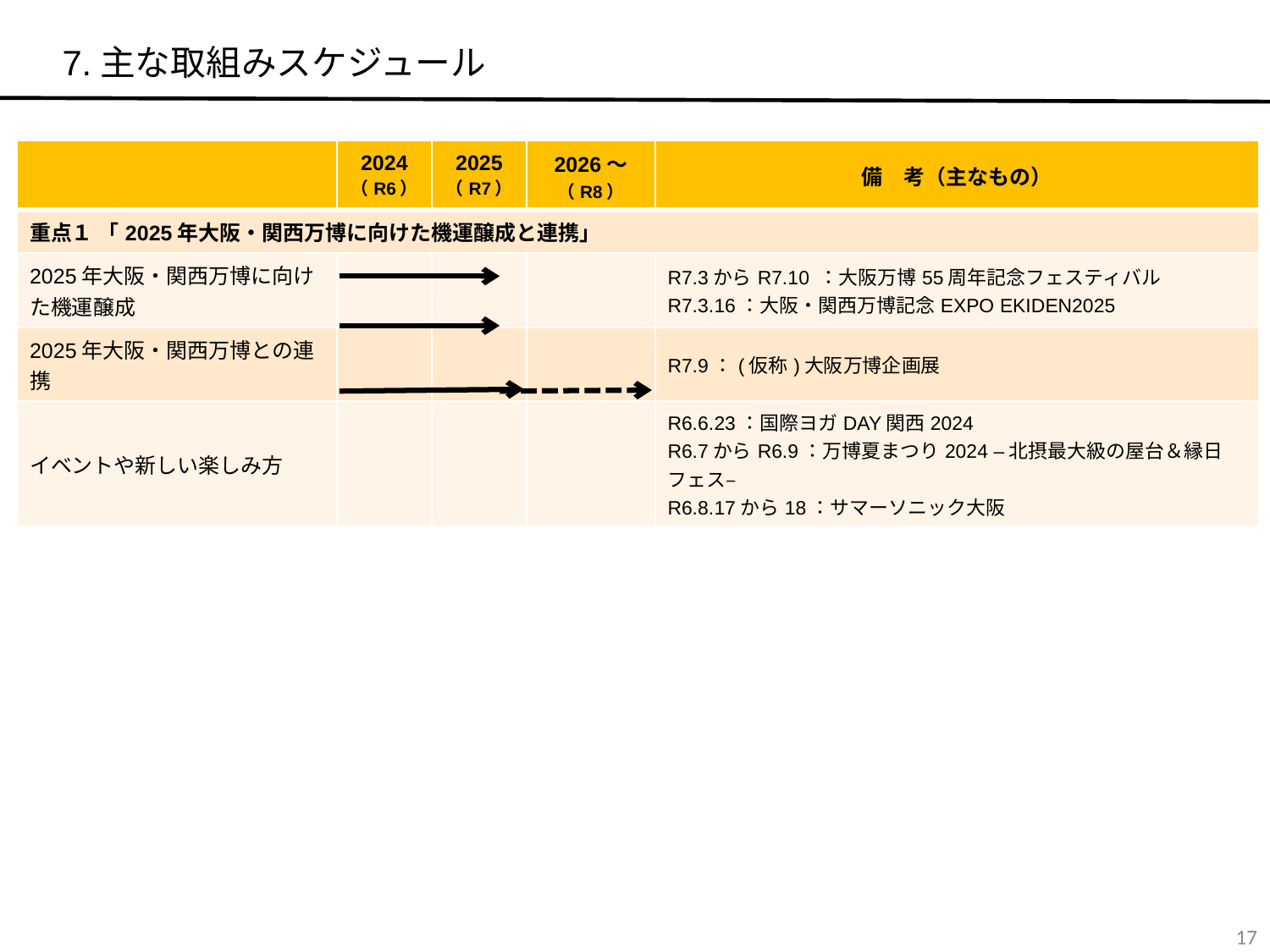

7.主な取組みスケジュール
|  | 2024 （R6） | 2025 （R7） | 2026～ （R8） | 備　考（主なもの） |
| --- | --- | --- | --- | --- |
| 重点１ 「2025年大阪・関西万博に向けた機運醸成と連携」 |  |  |  |  |
| 2025年大阪・関西万博に向けた機運醸成 |  |  |  | R7.3からR7.10 ：大阪万博55周年記念フェスティバル R7.3.16：大阪・関西万博記念EXPO EKIDEN2025 |
| 2025年大阪・関西万博との連携 |  |  |  | R7.9：(仮称)大阪万博企画展 |
| イベントや新しい楽しみ方 |  |  |  | R6.6.23：国際ヨガDAY関西2024 R6.7からR6.9：万博夏まつり2024 –北摂最大級の屋台＆縁日フェス– R6.8.17から18：サマーソニック大阪 |
17